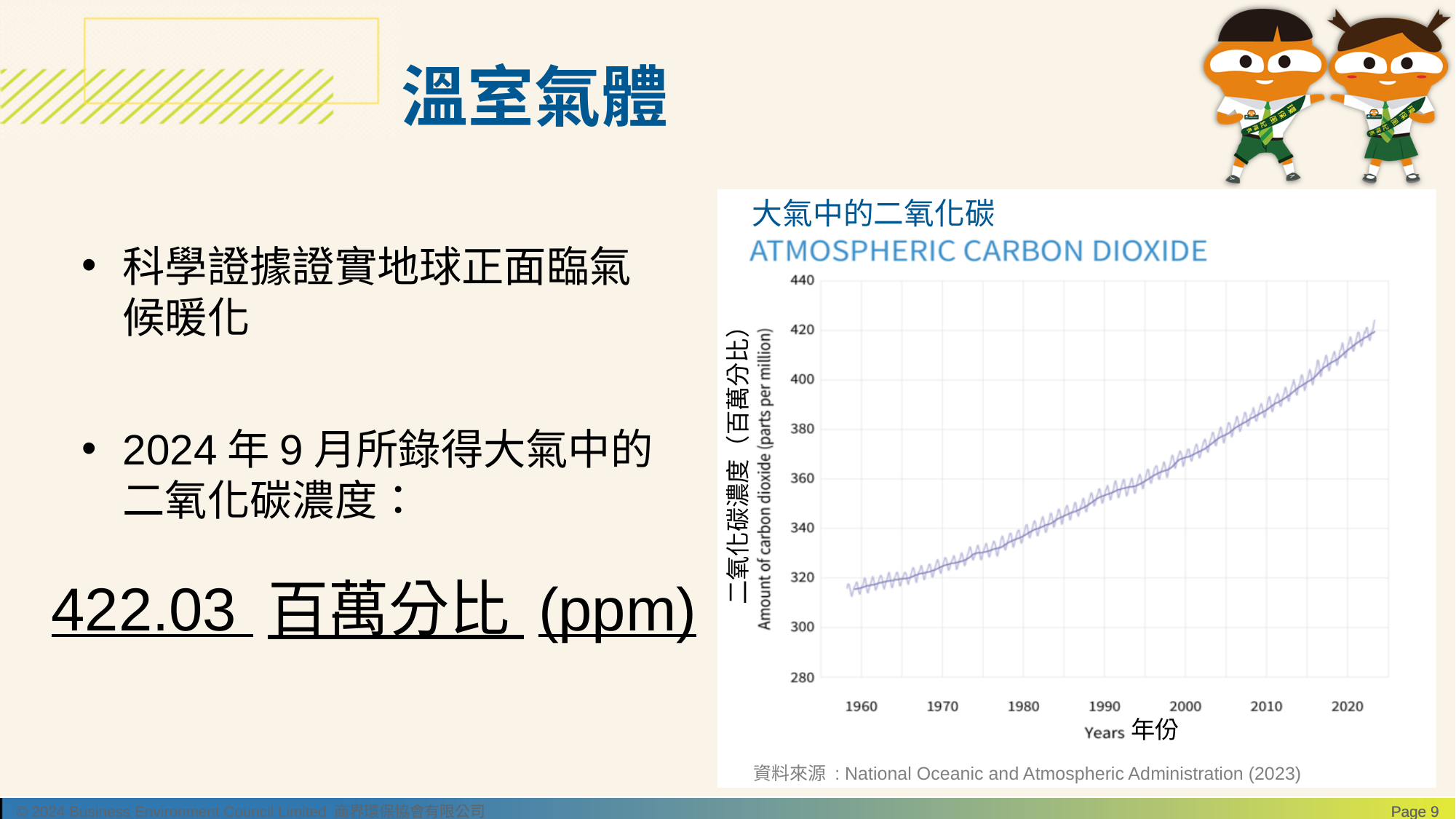

# 溫室氣體

大氣中的二氧化碳

二氧化碳濃度（百萬分比）
年份
資料來源 : National Oceanic and Atmospheric Administration (2023)
科學證據證實地球正面臨氣候暖化

2024年9月所錄得大氣中的二氧化碳濃度：
422.03 百萬分比 (ppm)
© 2024 Business Environment Council Limited 商界環保協會有限公司
Page 9